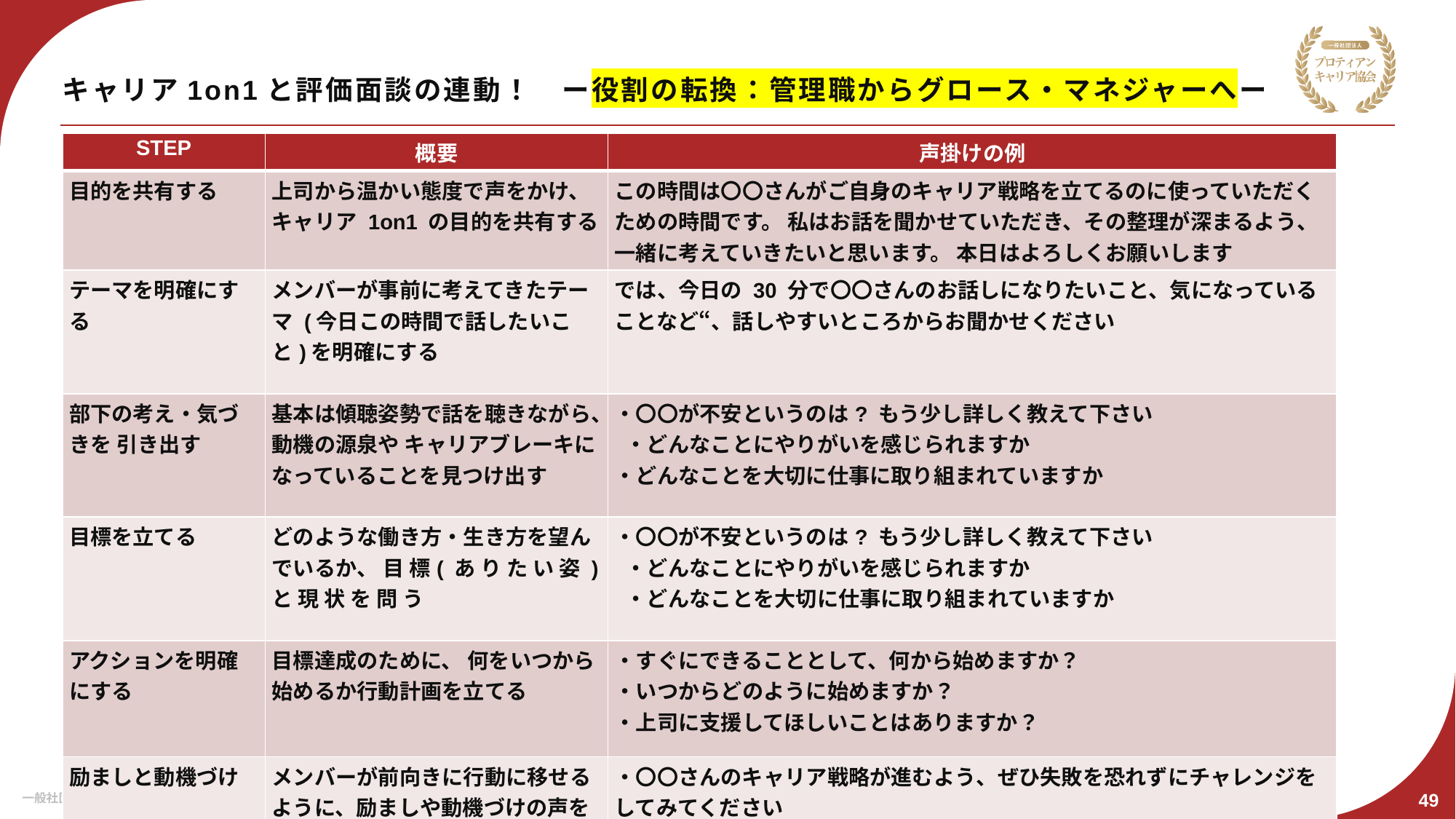

# キャリア1on1と評価面談の連動！　ー役割の転換：管理職からグロース・マネジャーへー
| STEP | 概要 | 声掛けの例 |
| --- | --- | --- |
| 目的を共有する | 上司から温かい態度で声をかけ、 キャリア 1on1 の目的を共有する | この時間は〇〇さんがご自身のキャリア戦略を立てるのに使っていただくための時間です。 私はお話を聞かせていただき、その整理が深まるよう、一緒に考えていきたいと思います。 本日はよろしくお願いします |
| テーマを明確にする | メンバーが事前に考えてきたテーマ (今日この時間で話したいこと)を明確にする | では、今日の 30 分で〇〇さんのお話しになりたいこと、気になっていることなど“、話しやすいところからお聞かせください |
| 部下の考え・気づきを 引き出す | 基本は傾聴姿勢で話を聴きながら、動機の源泉や キャリアブレーキになっていることを見つけ出す | ・〇〇が不安というのは? もう少し詳しく教えて下さい ・どんなことにやりがいを感じられますか ・どんなことを大切に仕事に取り組まれていますか |
| 目標を立てる | どのような働き方・生き方を望んでいるか、 目 標( あ り た い 姿 )と 現 状 を 問 う | ・〇〇が不安というのは? もう少し詳しく教えて下さい ・どんなことにやりがいを感じられますか ・どんなことを大切に仕事に取り組まれていますか |
| アクションを明確にする | 目標達成のために、 何をいつから始めるか行動計画を立てる | ・すぐにできることとして、何から始めますか？ ・いつからどのように始めますか？ ・上司に支援してほしいことはありますか？ |
| 励ましと動機づけ | メンバーが前向きに行動に移せるように、励ましや動機づけの声をかける。次回の面談日を確認する | ・〇〇さんのキャリア戦略が進むよう、ぜひ失敗を恐れずにチャレンジをしてみてください ・また取り組みの状況を教えてください。次回はいつにしましょうか。 |
49